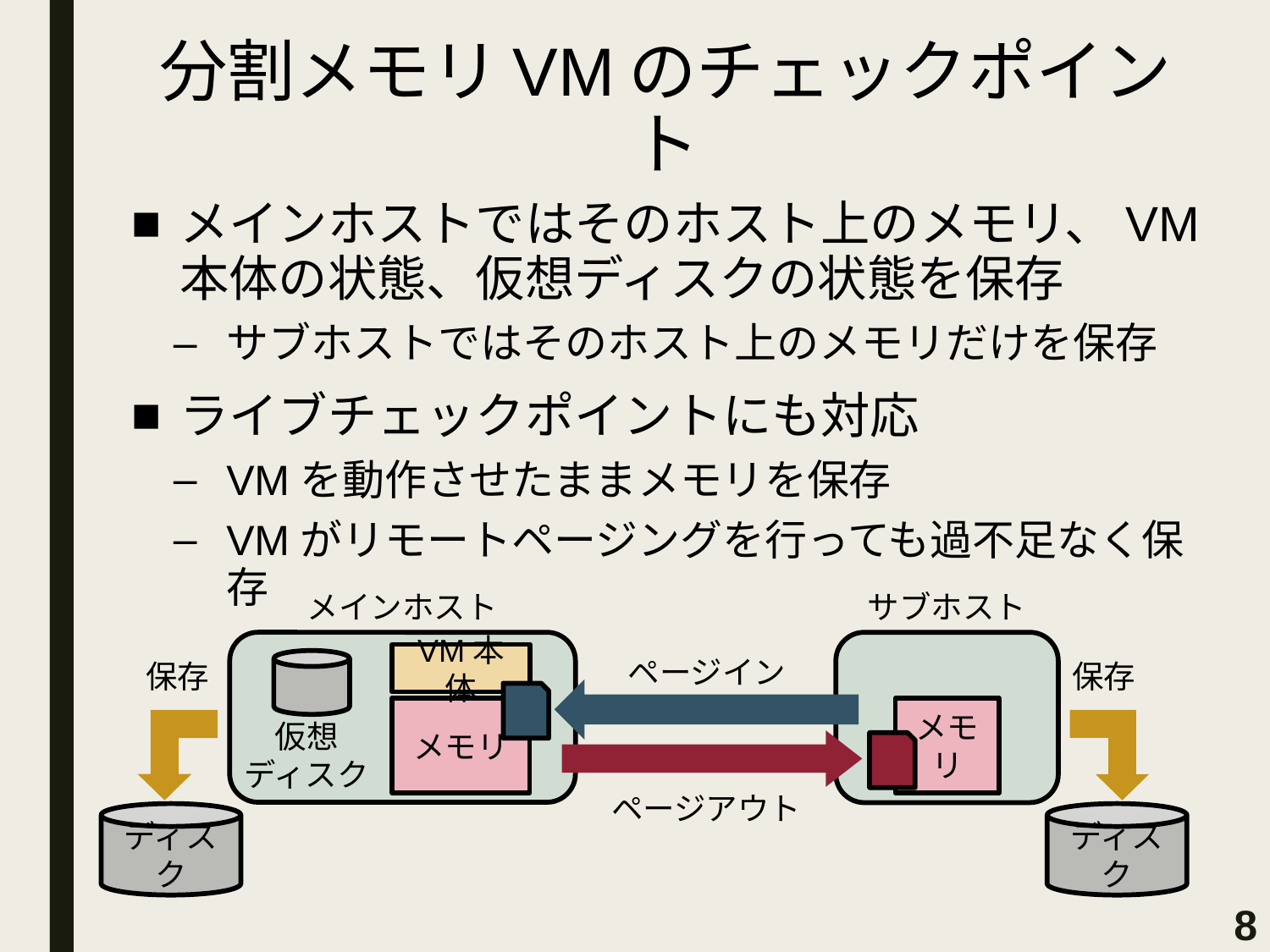

# 分割メモリVMのチェックポイント
メインホストではそのホスト上のメモリ、VM本体の状態、仮想ディスクの状態を保存
サブホストではそのホスト上のメモリだけを保存
ライブチェックポイントにも対応
VMを動作させたままメモリを保存
VMがリモートページングを行っても過不足なく保存

メインホスト
サブホスト

VM本体
ページイン
保存

保存

メモリ
メモリ

仮想
ディスク

ページアウト
ディスク
ディスク
8